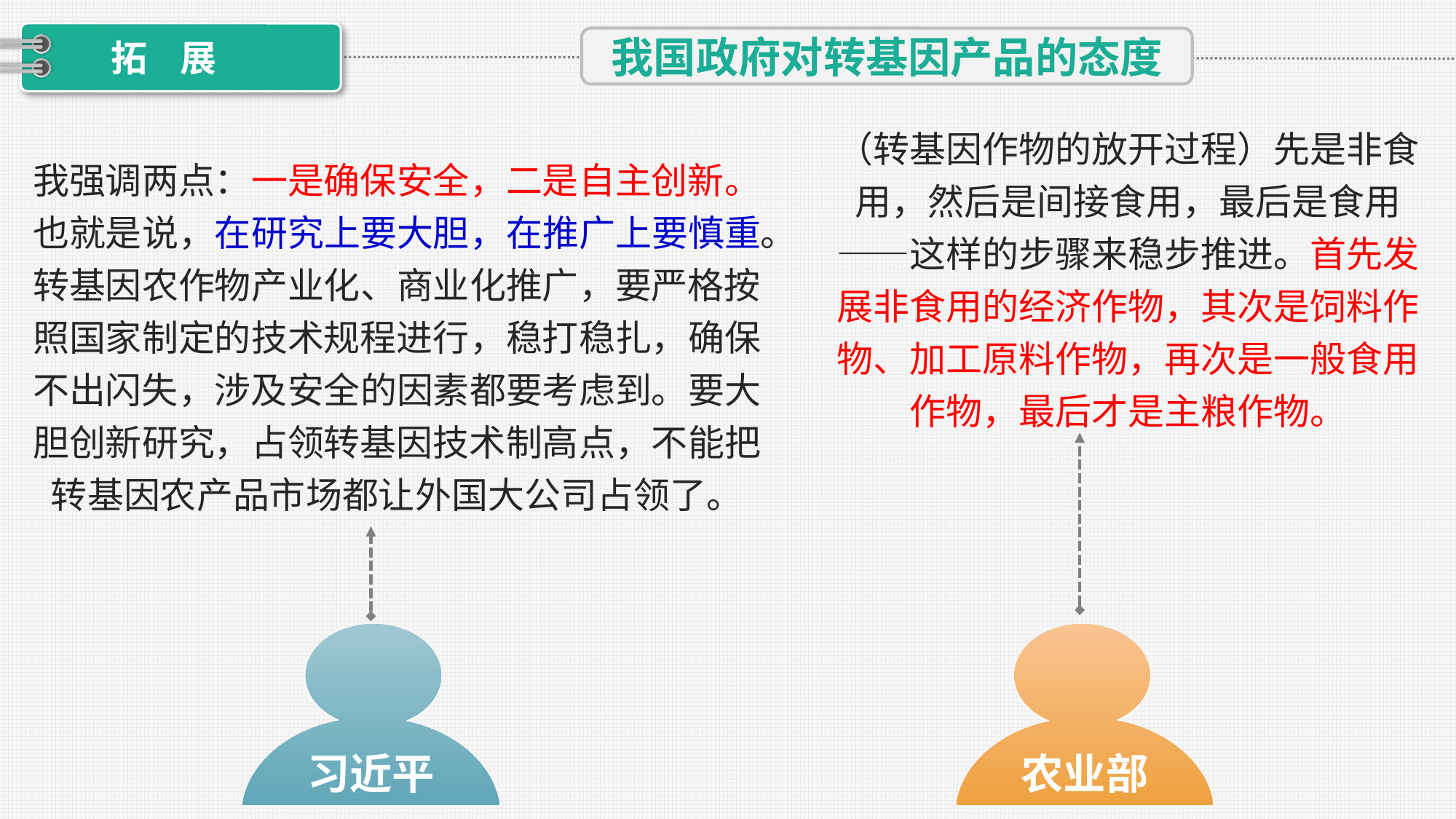

我国政府对转基因产品的态度
拓    展
（转基因作物的放开过程）先是非食用，然后是间接食用，最后是食用——这样的步骤来稳步推进。首先发展非食用的经济作物，其次是饲料作物、加工原料作物，再次是一般食用作物，最后才是主粮作物。
我强调两点：一是确保安全，二是自主创新。也就是说，在研究上要大胆，在推广上要慎重。转基因农作物产业化、商业化推广，要严格按照国家制定的技术规程进行，稳打稳扎，确保不出闪失，涉及安全的因素都要考虑到。要大胆创新研究，占领转基因技术制高点，不能把转基因农产品市场都让外国大公司占领了。

习近平
农业部